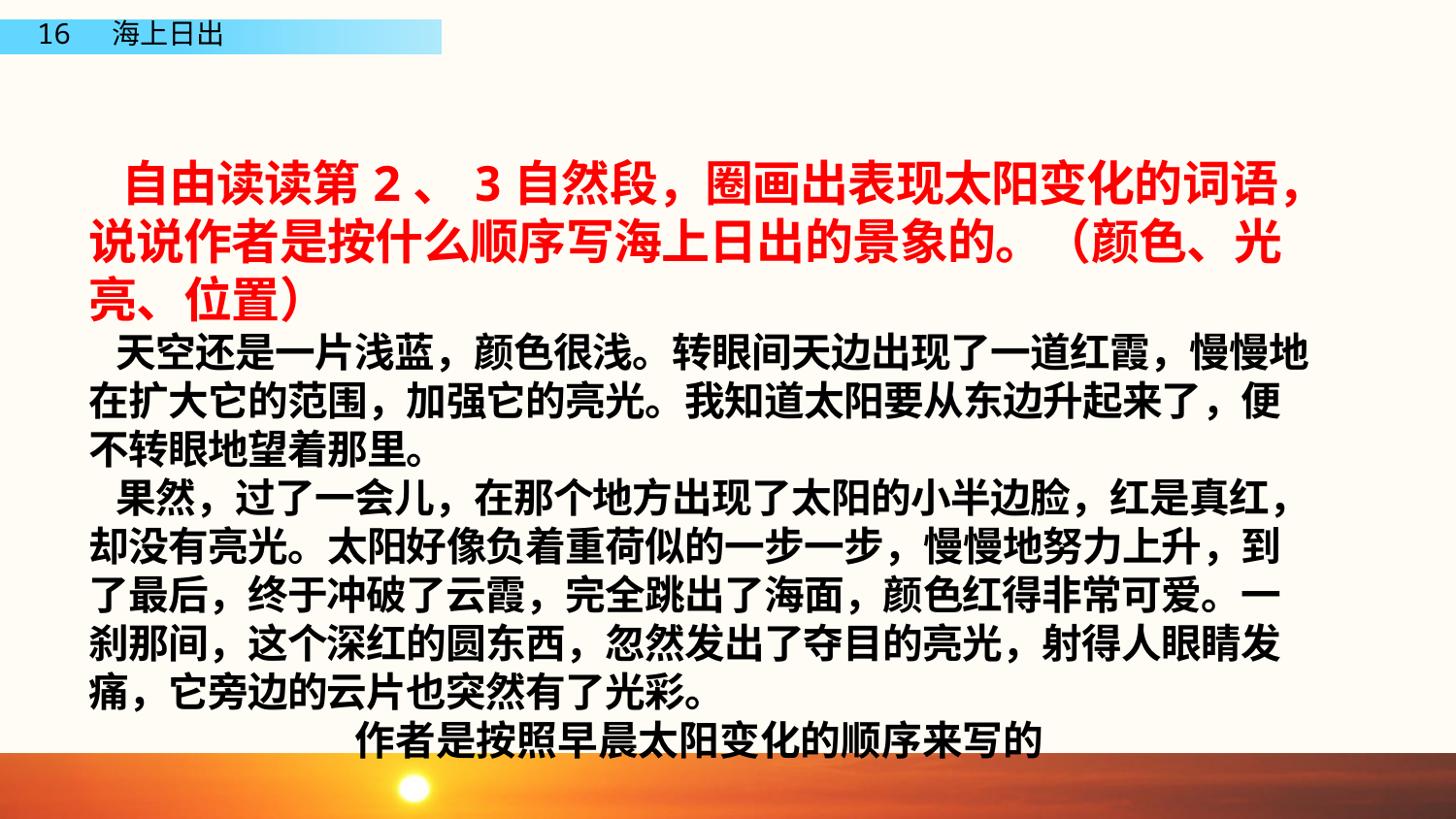

自由读读第2、3自然段，圈画出表现太阳变化的词语，说说作者是按什么顺序写海上日出的景象的。（颜色、光亮、位置）
  天空还是一片浅蓝，颜色很浅。转眼间天边出现了一道红霞，慢慢地在扩大它的范围，加强它的亮光。我知道太阳要从东边升起来了，便不转眼地望着那里。
  果然，过了一会儿，在那个地方出现了太阳的小半边脸，红是真红，却没有亮光。太阳好像负着重荷似的一步一步，慢慢地努力上升，到了最后，终于冲破了云霞，完全跳出了海面，颜色红得非常可爱。一刹那间，这个深红的圆东西，忽然发出了夺目的亮光，射得人眼睛发痛，它旁边的云片也突然有了光彩。
作者是按照早晨太阳变化的顺序来写的